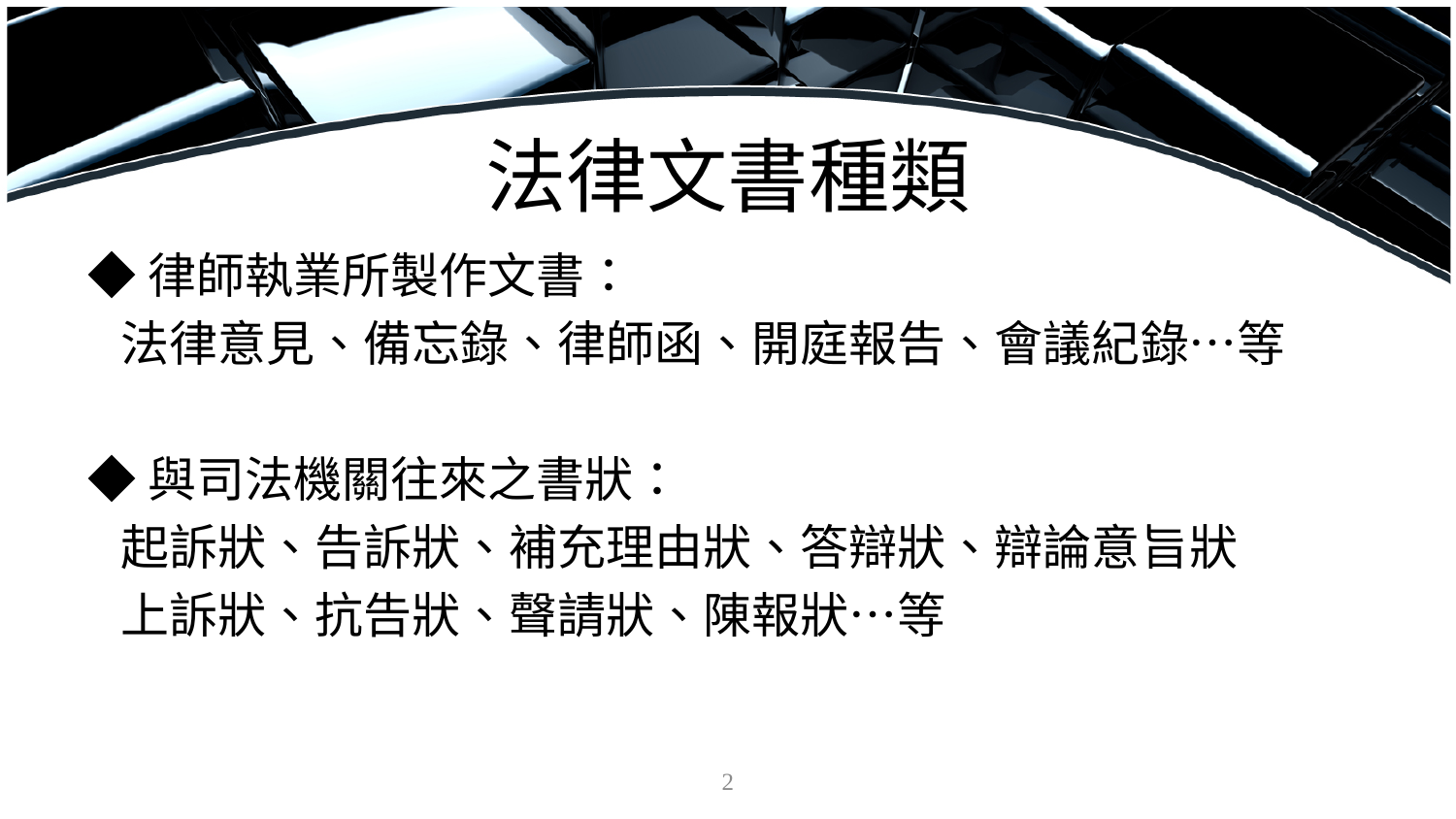

# 法律文書種類
◆律師執業所製作文書：
  法律意見、備忘錄、律師函、開庭報告、會議紀錄…等

◆與司法機關往來之書狀：
  起訴狀、告訴狀、補充理由狀、答辯狀、辯論意旨狀
  上訴狀、抗告狀、聲請狀、陳報狀…等

2